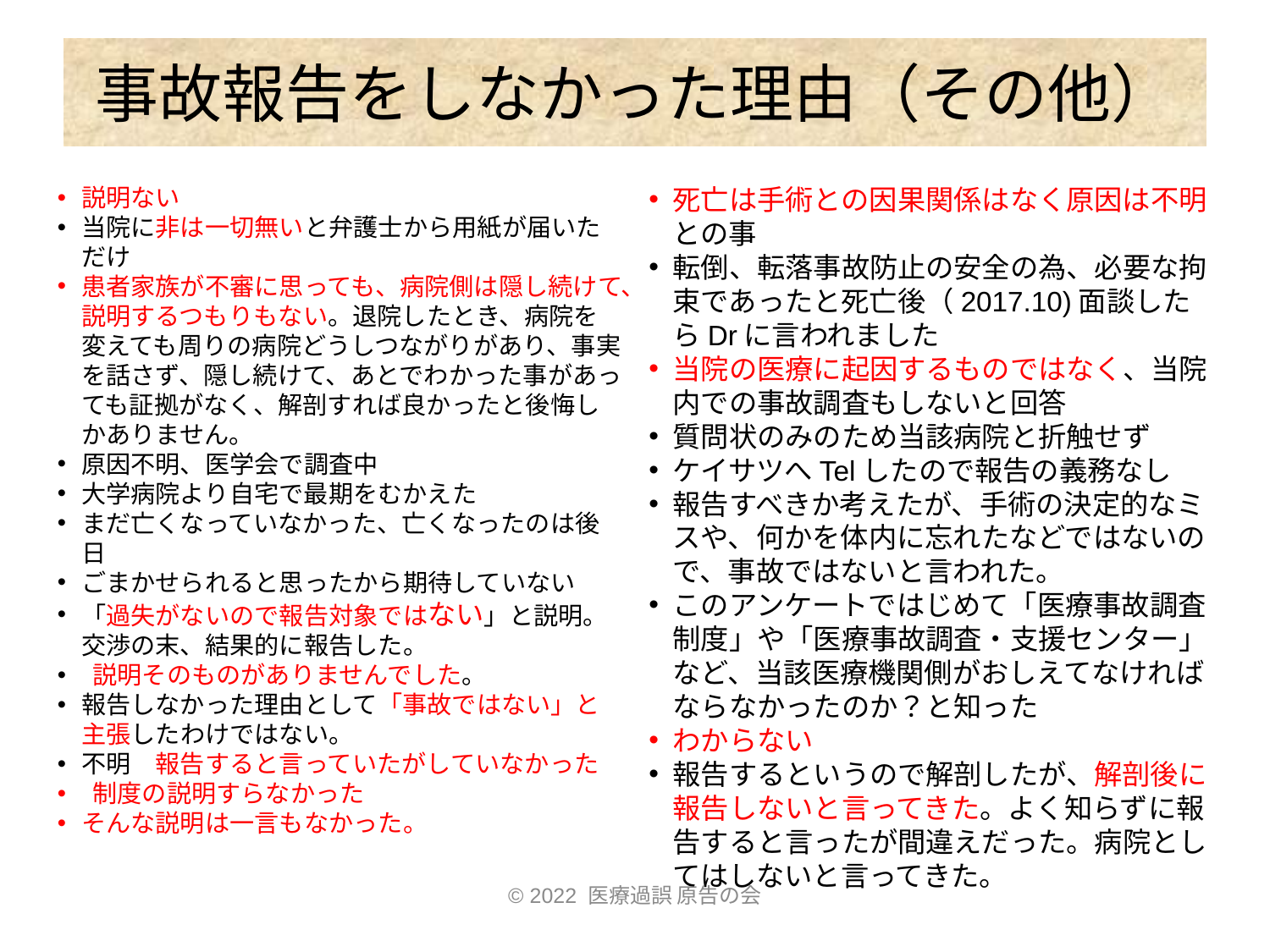

# 事故報告をしなかった理由（その他）
説明ない
当院に非は一切無いと弁護士から用紙が届いただけ
患者家族が不審に思っても、病院側は隠し続けて、説明するつもりもない。退院したとき、病院を変えても周りの病院どうしつながりがあり、事実を話さず、隠し続けて、あとでわかった事があっても証拠がなく、解剖すれば良かったと後悔しかありません。
原因不明、医学会で調査中
大学病院より自宅で最期をむかえた
まだ亡くなっていなかった、亡くなったのは後日
ごまかせられると思ったから期待していない
「過失がないので報告対象ではない」と説明。交渉の末、結果的に報告した。
 説明そのものがありませんでした。
報告しなかった理由として「事故ではない」と主張したわけではない。
不明　報告すると言っていたがしていなかった
 制度の説明すらなかった
そんな説明は一言もなかった。
死亡は手術との因果関係はなく原因は不明との事
転倒、転落事故防止の安全の為、必要な拘束であったと死亡後（2017.10)面談したらDrに言われました
当院の医療に起因するものではなく、当院内での事故調査もしないと回答
質問状のみのため当該病院と折触せず
ケイサツへTelしたので報告の義務なし
報告すべきか考えたが、手術の決定的なミスや、何かを体内に忘れたなどではないので、事故ではないと言われた。
このアンケートではじめて「医療事故調査制度」や「医療事故調査・支援センター」など、当該医療機関側がおしえてなければならなかったのか？と知った
わからない
報告するというので解剖したが、解剖後に報告しないと言ってきた。よく知らずに報告すると言ったが間違えだった。病院としてはしないと言ってきた。

© 2022 医療過誤 原告の会